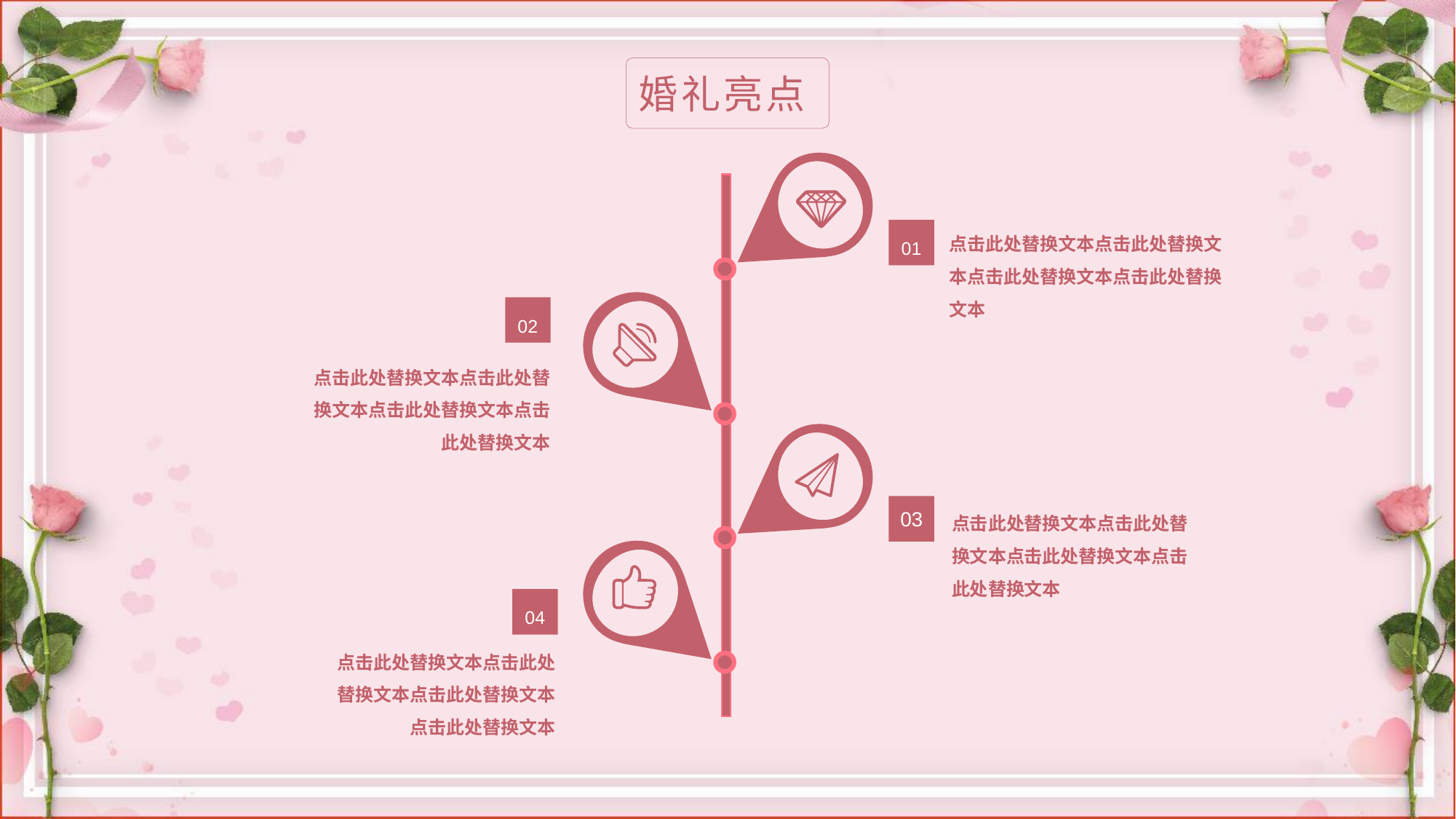

婚礼亮点

点击此处替换文本点击此处替换文本点击此处替换文本点击此处替换文本
01

02
点击此处替换文本点击此处替换文本点击此处替换文本点击此处替换文本

03
点击此处替换文本点击此处替换文本点击此处替换文本点击此处替换文本

04
点击此处替换文本点击此处替换文本点击此处替换文本点击此处替换文本